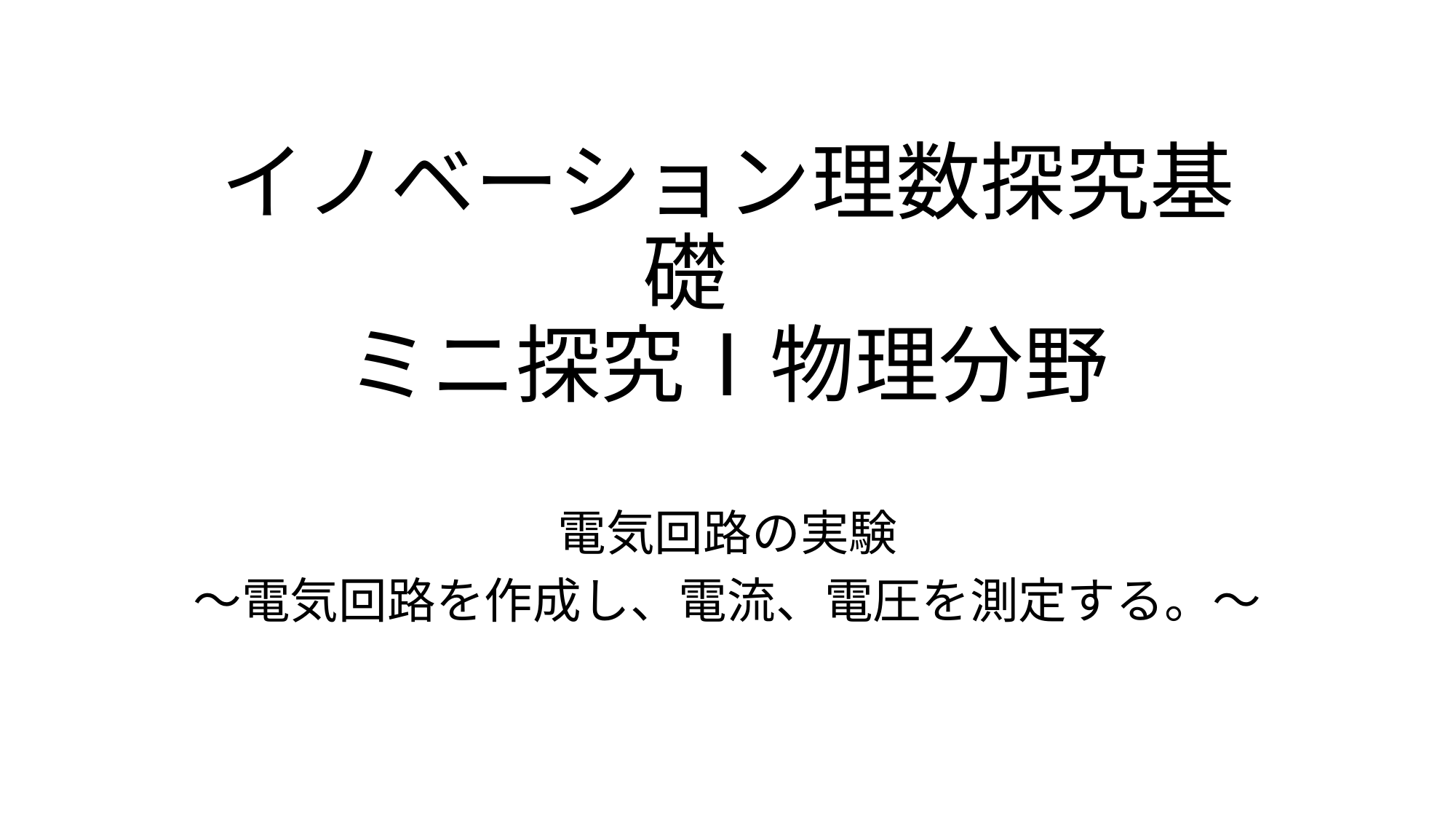

# イノベーション理数探究基礎　 ミニ探究Ⅰ物理分野

電気回路の実験
～電気回路を作成し、電流、電圧を測定する。～